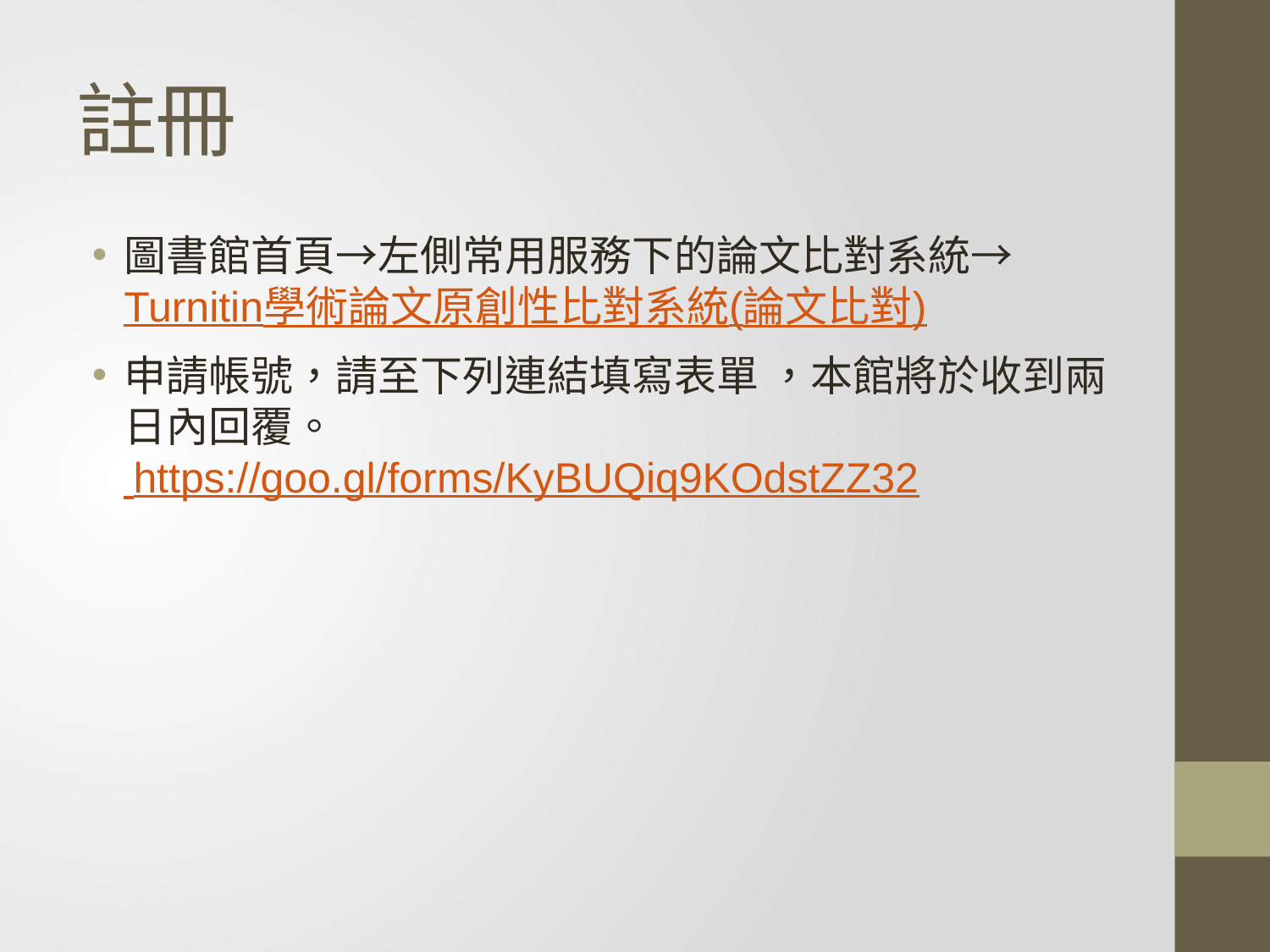

# 註冊
圖書館首頁→左側常用服務下的論文比對系統→Turnitin學術論文原創性比對系統(論文比對)
申請帳號，請至下列連結填寫表單 ，本館將於收到兩日內回覆。
 https://goo.gl/forms/KyBUQiq9KOdstZZ32